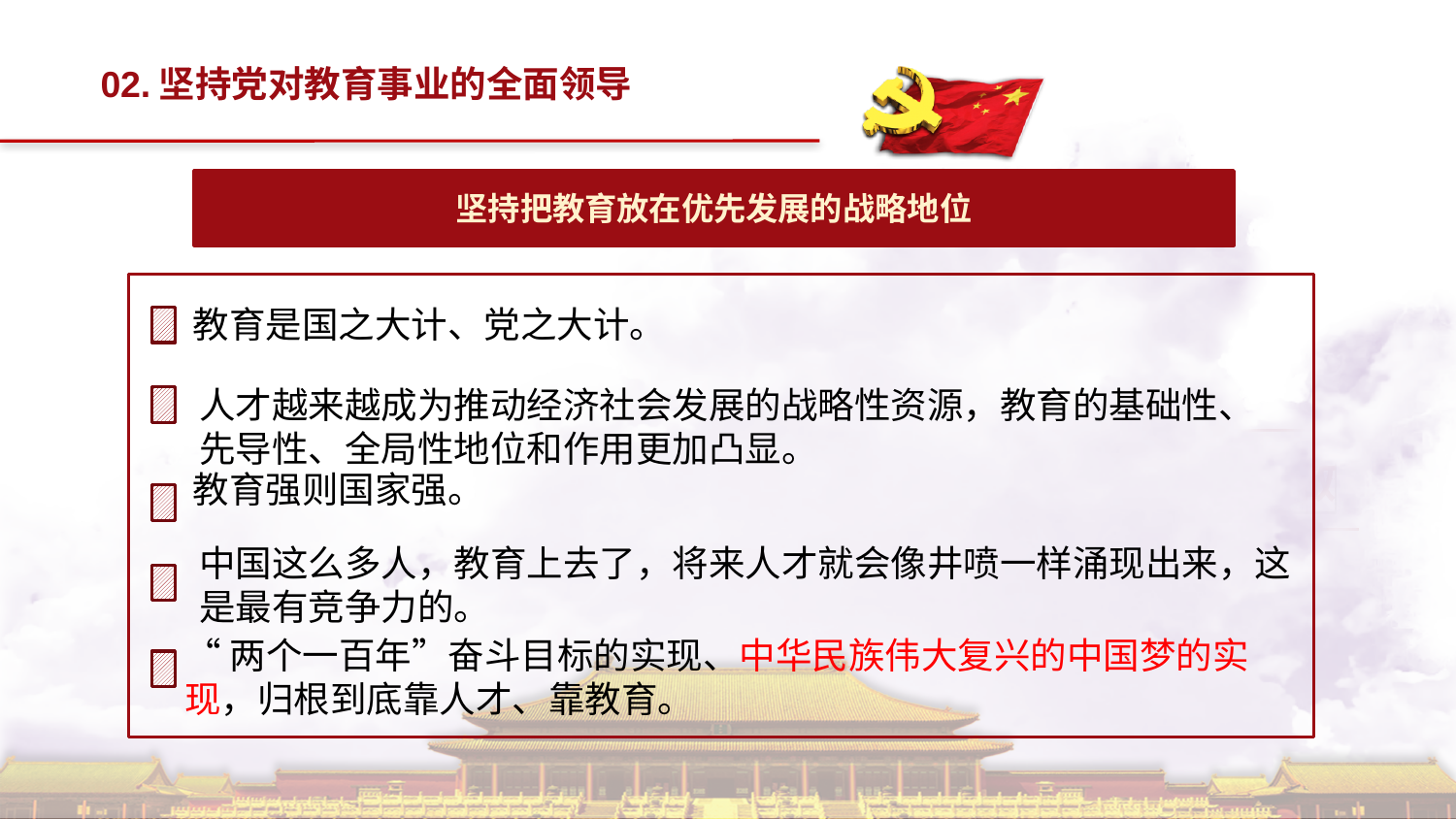

02.坚持党对教育事业的全面领导
坚持把教育放在优先发展的战略地位

教育是国之大计、党之大计。

教育强则国家强。
“两个一百年”奋斗目标的实现、中华民族伟大复兴的中国梦的实现，归根到底靠人才、靠教育。

人才越来越成为推动经济社会发展的战略性资源，教育的基础性、先导性、全局性地位和作用更加凸显。

中国这么多人，教育上去了，将来人才就会像井喷一样涌现出来，这是最有竞争力的。